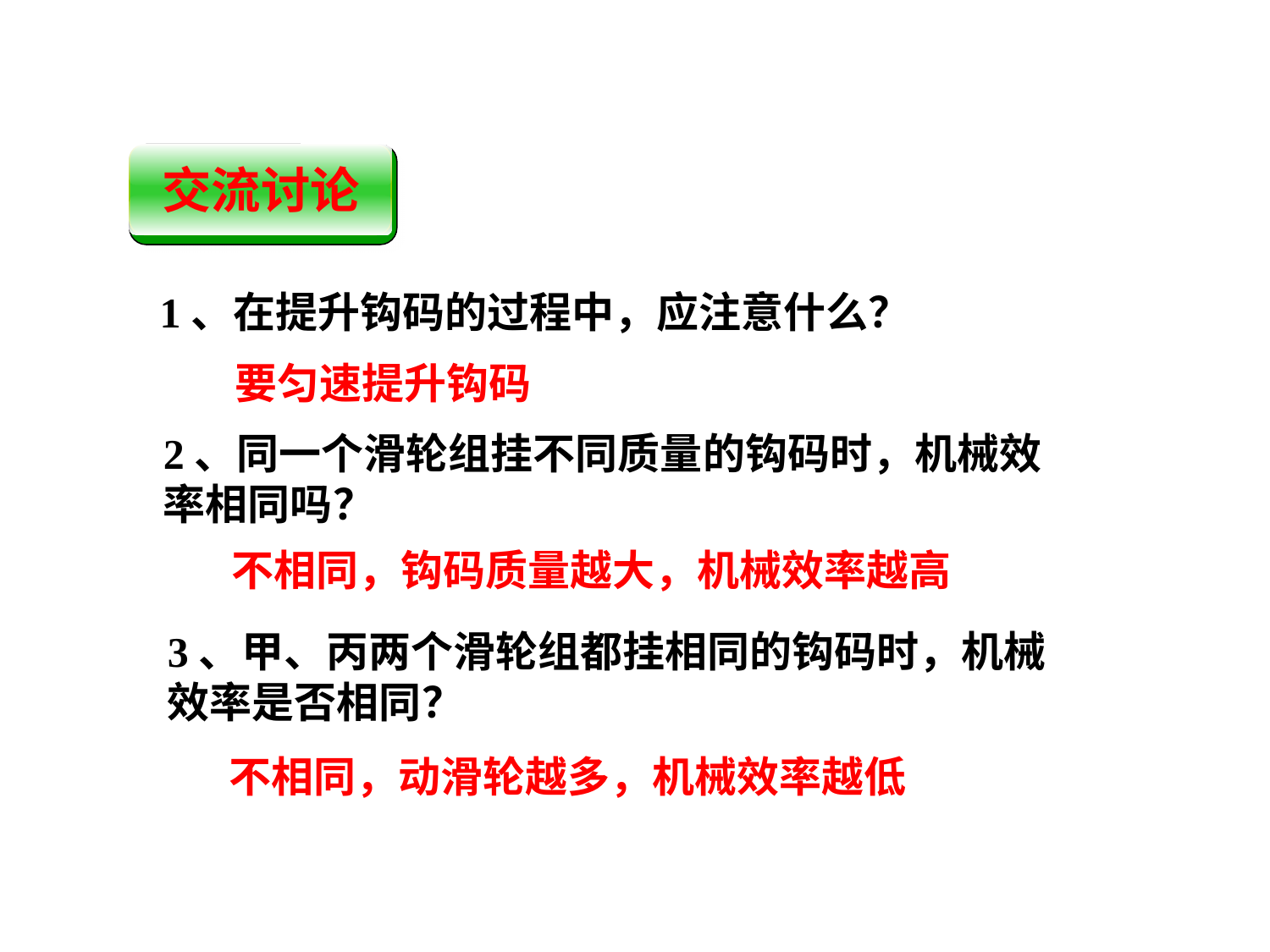

交流讨论
1、在提升钩码的过程中，应注意什么？
要匀速提升钩码
2、同一个滑轮组挂不同质量的钩码时，机械效率相同吗？
不相同，钩码质量越大，机械效率越高
3、甲、丙两个滑轮组都挂相同的钩码时，机械效率是否相同？
不相同，动滑轮越多，机械效率越低